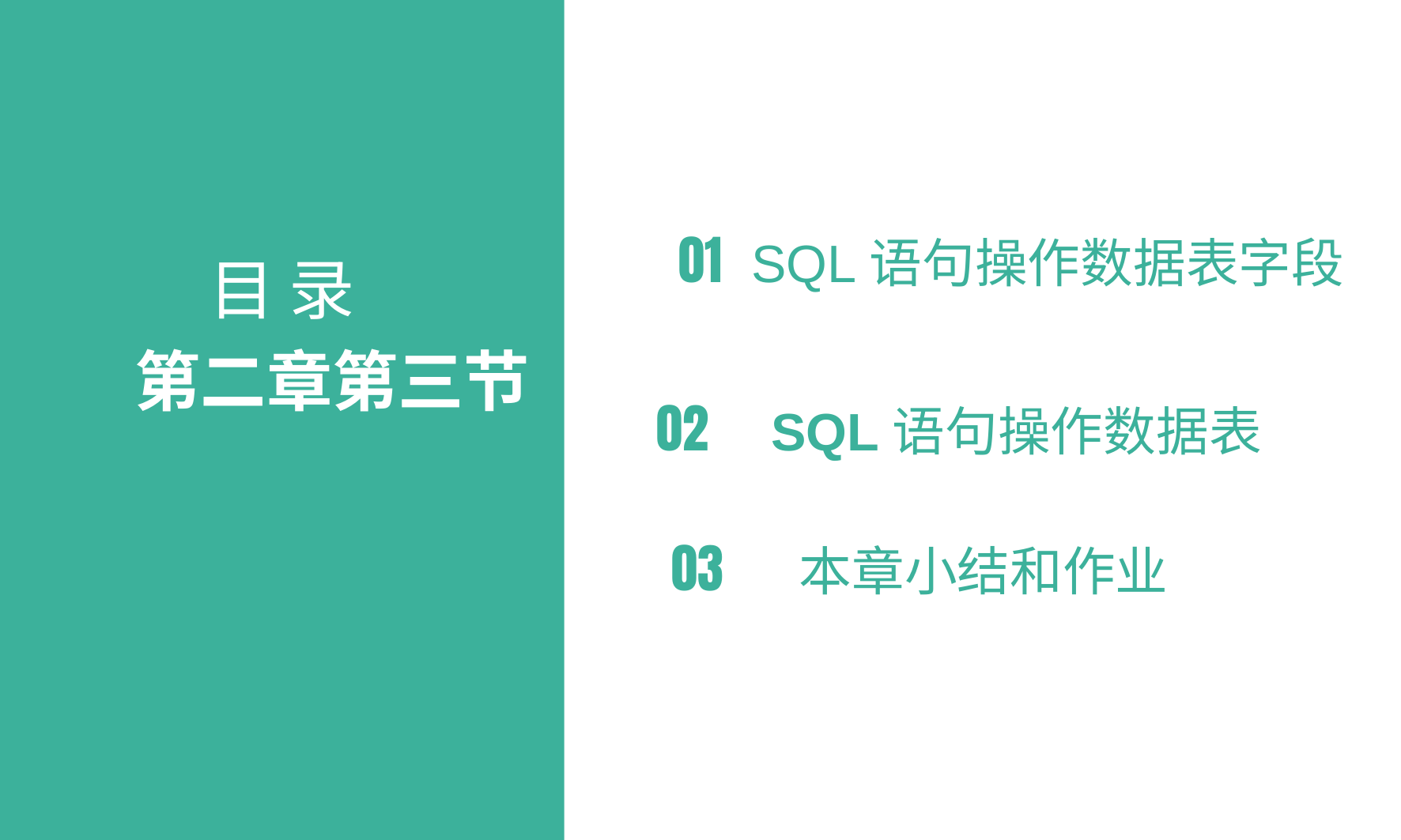

01  SQL语句操作数据表字段
目 录
第二章第三节
02     SQL语句操作数据表
03     本章小结和作业